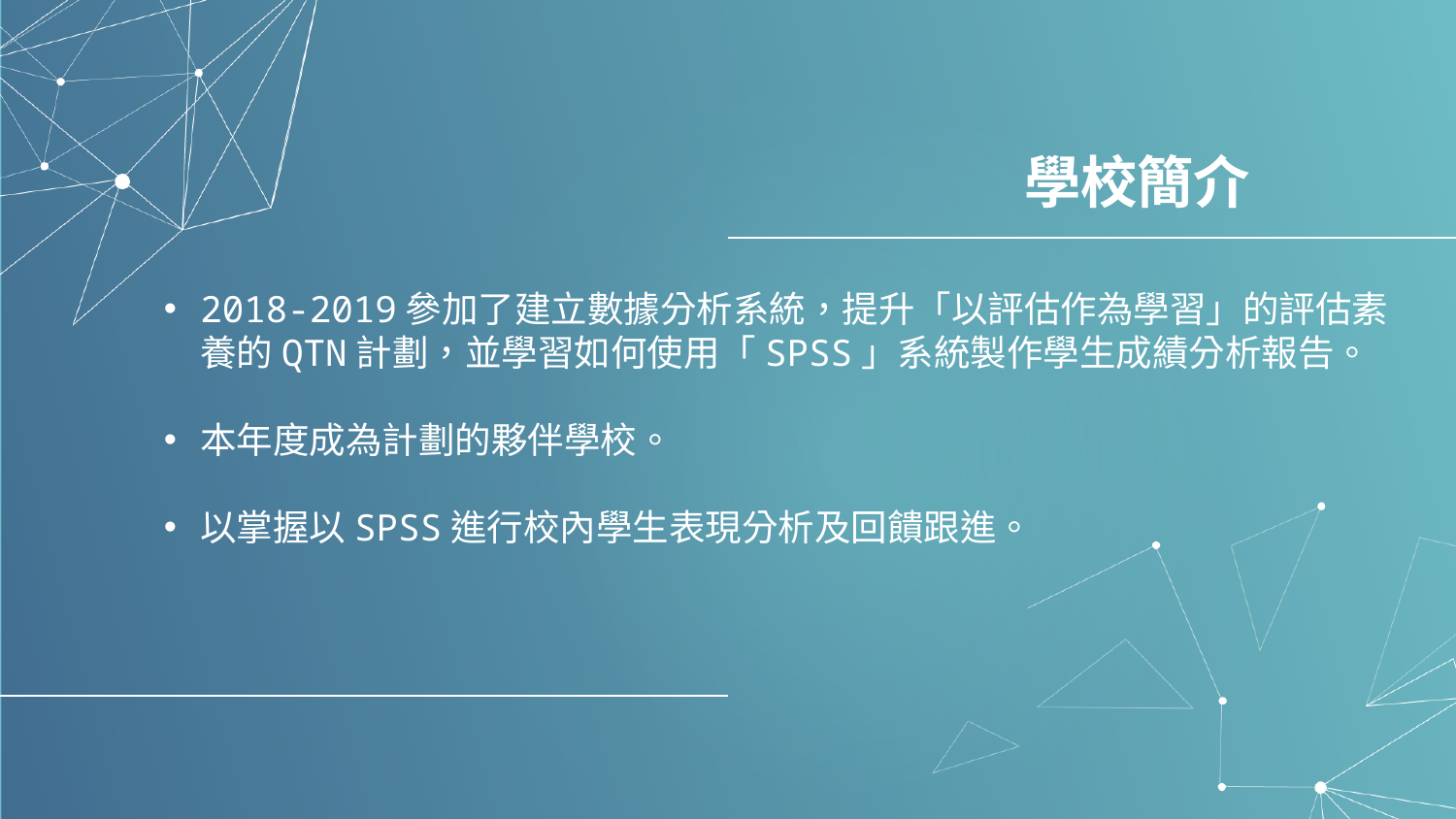

# 學校簡介
2018-2019參加了建立數據分析系統，提升「以評估作為學習」的評估素養的QTN計劃，並學習如何使用「SPSS」系統製作學生成績分析報告。

本年度成為計劃的夥伴學校。

以掌握以SPSS進行校內學生表現分析及回饋跟進。